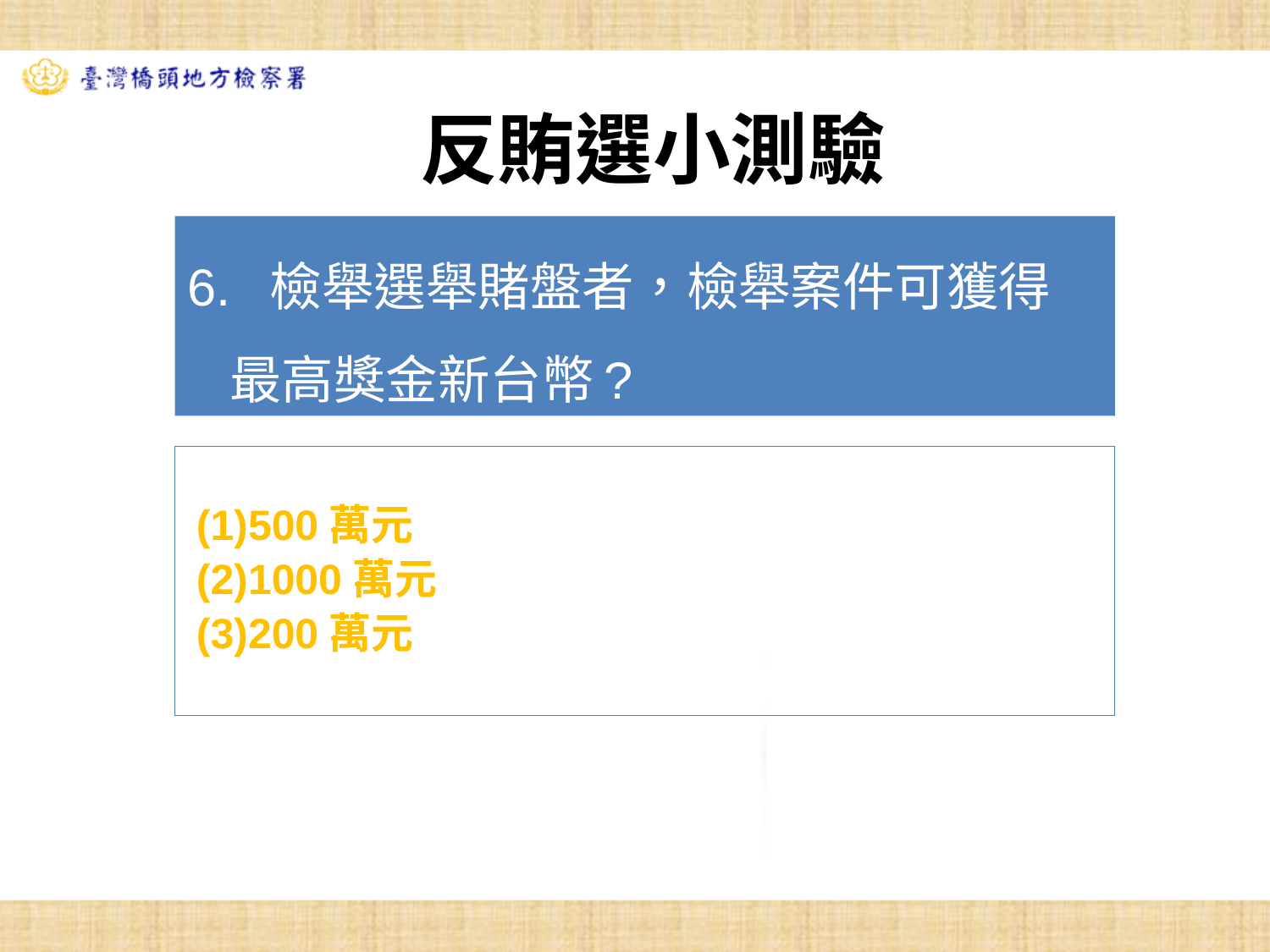

# 反賄選小測驗
6.  檢舉選舉賭盤者，檢舉案件可獲得最高獎金新台幣?
(1)500萬元
(2)1000萬元
(3)200萬元